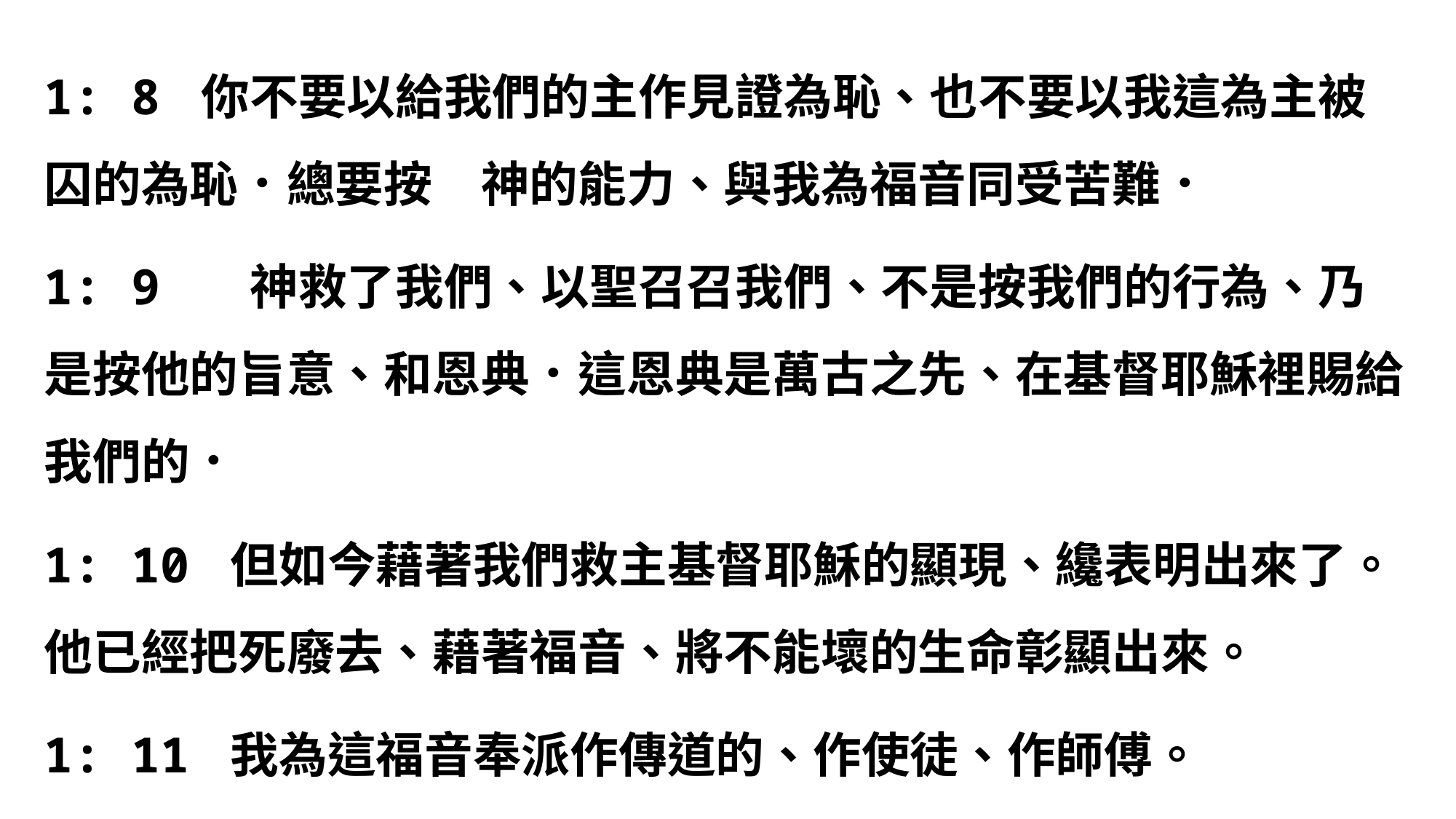

1: 8 你不要以給我們的主作見證為恥、也不要以我這為主被囚的為恥．總要按　神的能力、與我為福音同受苦難．
1: 9 　神救了我們、以聖召召我們、不是按我們的行為、乃是按他的旨意、和恩典．這恩典是萬古之先、在基督耶穌裡賜給我們的．
1: 10 但如今藉著我們救主基督耶穌的顯現、纔表明出來了。他已經把死廢去、藉著福音、將不能壞的生命彰顯出來。
1: 11 我為這福音奉派作傳道的、作使徒、作師傅。

#